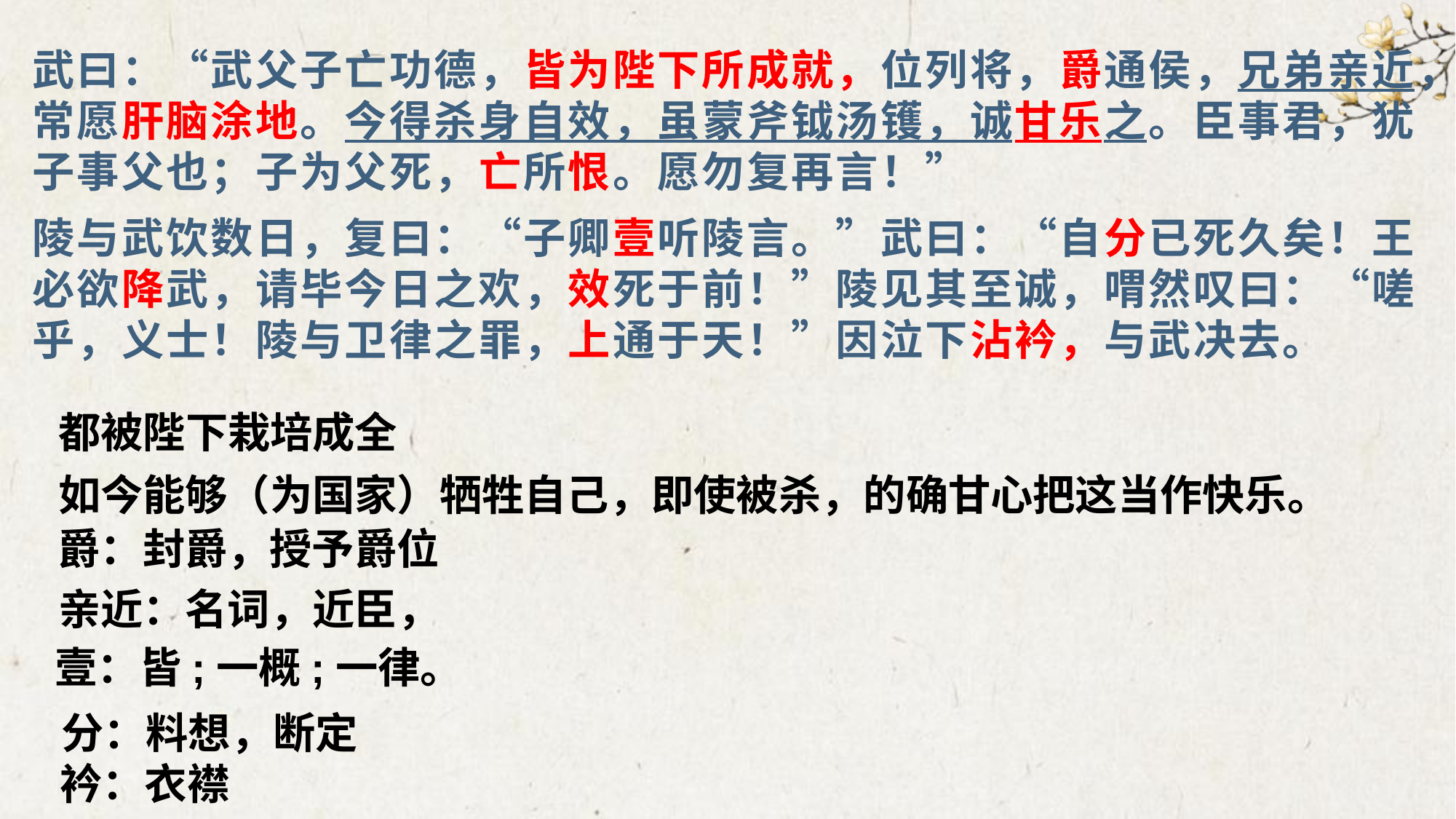

武曰：“武父子亡功德，皆为陛下所成就，位列将，爵通侯，兄弟亲近，常愿肝脑涂地。今得杀身自效，虽蒙斧钺汤镬，诚甘乐之。臣事君，犹子事父也；子为父死，亡所恨。愿勿复再言！”
陵与武饮数日，复曰：“子卿壹听陵言。”武曰：“自分已死久矣！王必欲降武，请毕今日之欢，效死于前！”陵见其至诚，喟然叹曰：“嗟乎，义士！陵与卫律之罪，上通于天！”因泣下沾衿，与武决去。

都被陛下栽培成全
如今能够（为国家）牺牲自己，即使被杀，的确甘心把这当作快乐。
爵：封爵，授予爵位
亲近：名词，近臣，
壹：皆;一概;一律。
分：料想，断定
衿：衣襟